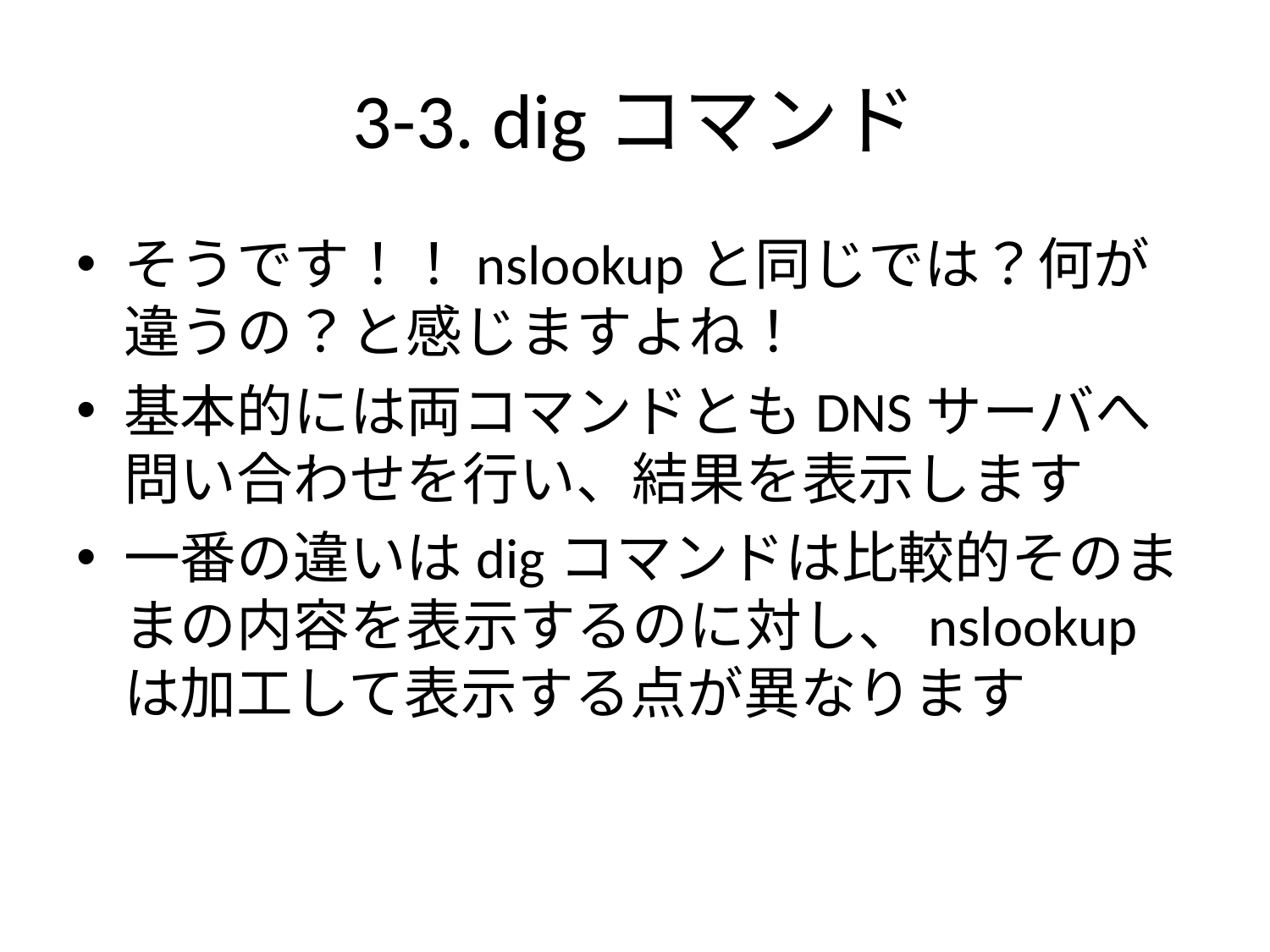

# 3-3. digコマンド
そうです！！nslookupと同じでは？何が違うの？と感じますよね！
基本的には両コマンドともDNSサーバへ問い合わせを行い、結果を表示します
一番の違いはdigコマンドは比較的そのままの内容を表示するのに対し、nslookupは加工して表示する点が異なります